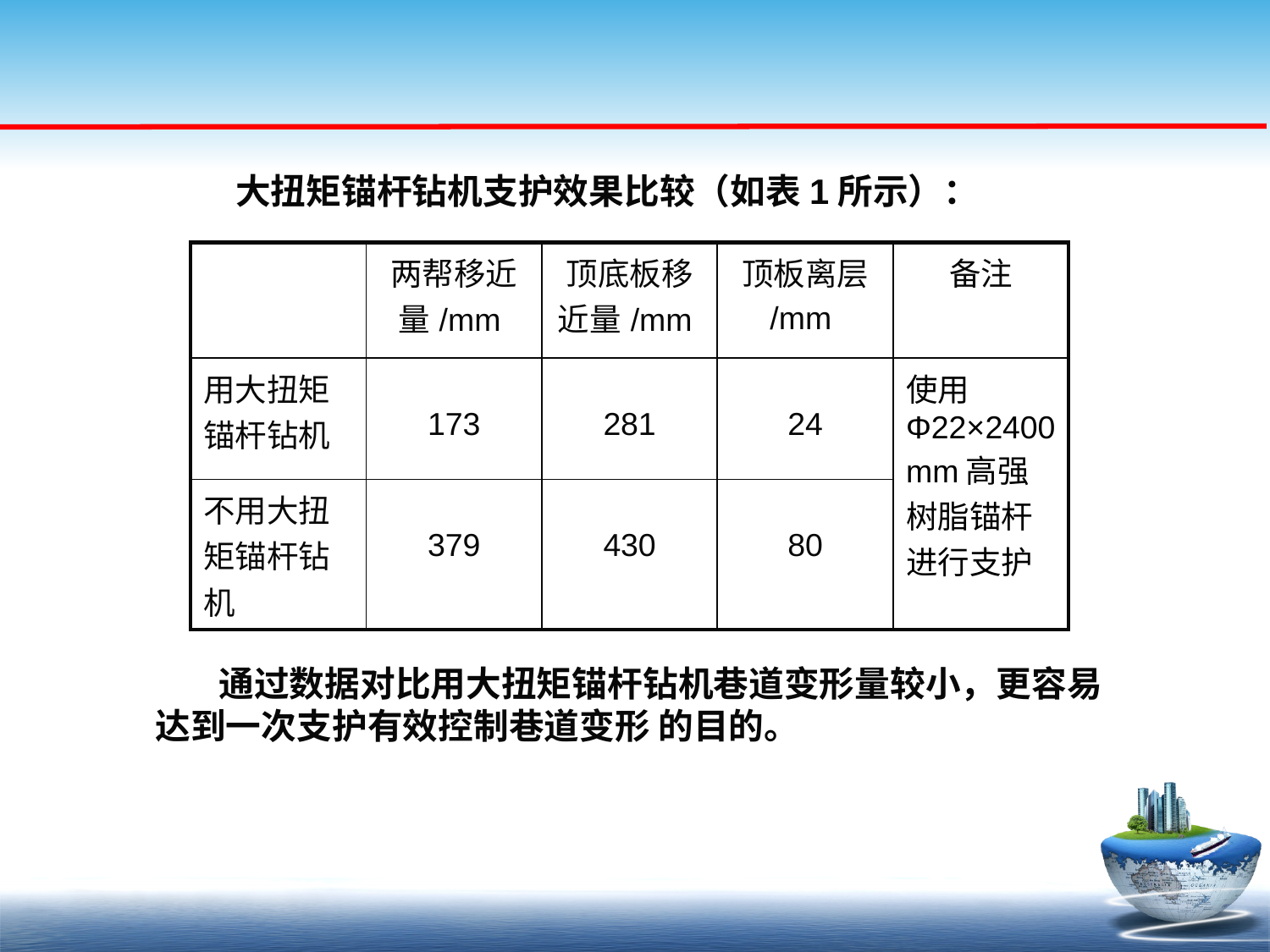

大扭矩锚杆钻机支护效果比较（如表1所示）：
|  | 两帮移近量/mm | 顶底板移近量/mm | 顶板离层 /mm | 备注 |
| --- | --- | --- | --- | --- |
| 用大扭矩锚杆钻机 | 173 | 281 | 24 | 使用Φ22×2400mm高强树脂锚杆 进行支护 |
| 不用大扭矩锚杆钻机 | 379 | 430 | 80 |  |
# 通过数据对比用大扭矩锚杆钻机巷道变形量较小，更容易达到一次支护有效控制巷道变形 的目的。